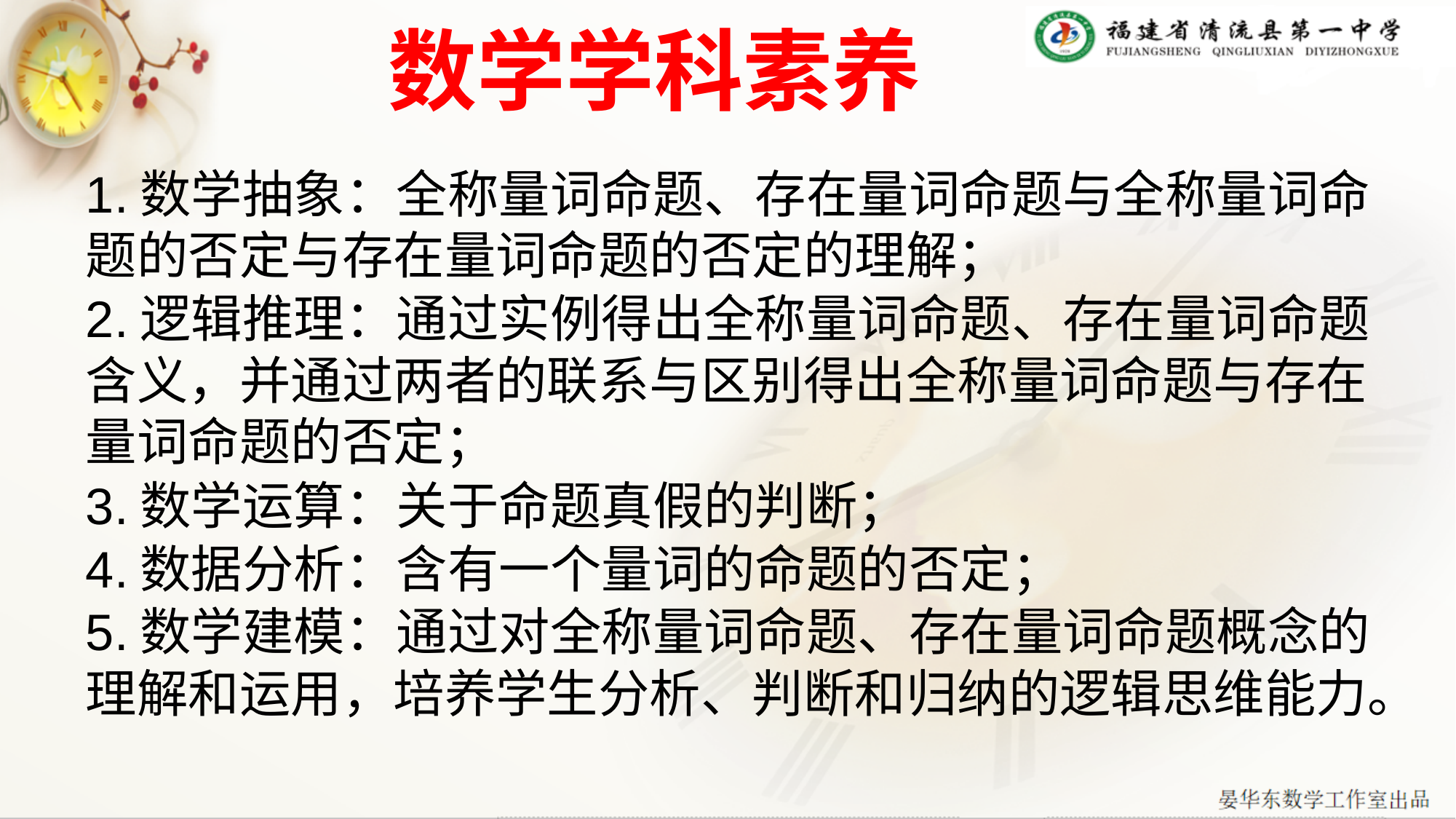

# 数学学科素养
1.数学抽象：全称量词命题、存在量词命题与全称量词命题的否定与存在量词命题的否定的理解；
2.逻辑推理：通过实例得出全称量词命题、存在量词命题含义，并通过两者的联系与区别得出全称量词命题与存在量词命题的否定；
3.数学运算：关于命题真假的判断；
4.数据分析：含有一个量词的命题的否定；
5.数学建模：通过对全称量词命题、存在量词命题概念的理解和运用，培养学生分析、判断和归纳的逻辑思维能力。